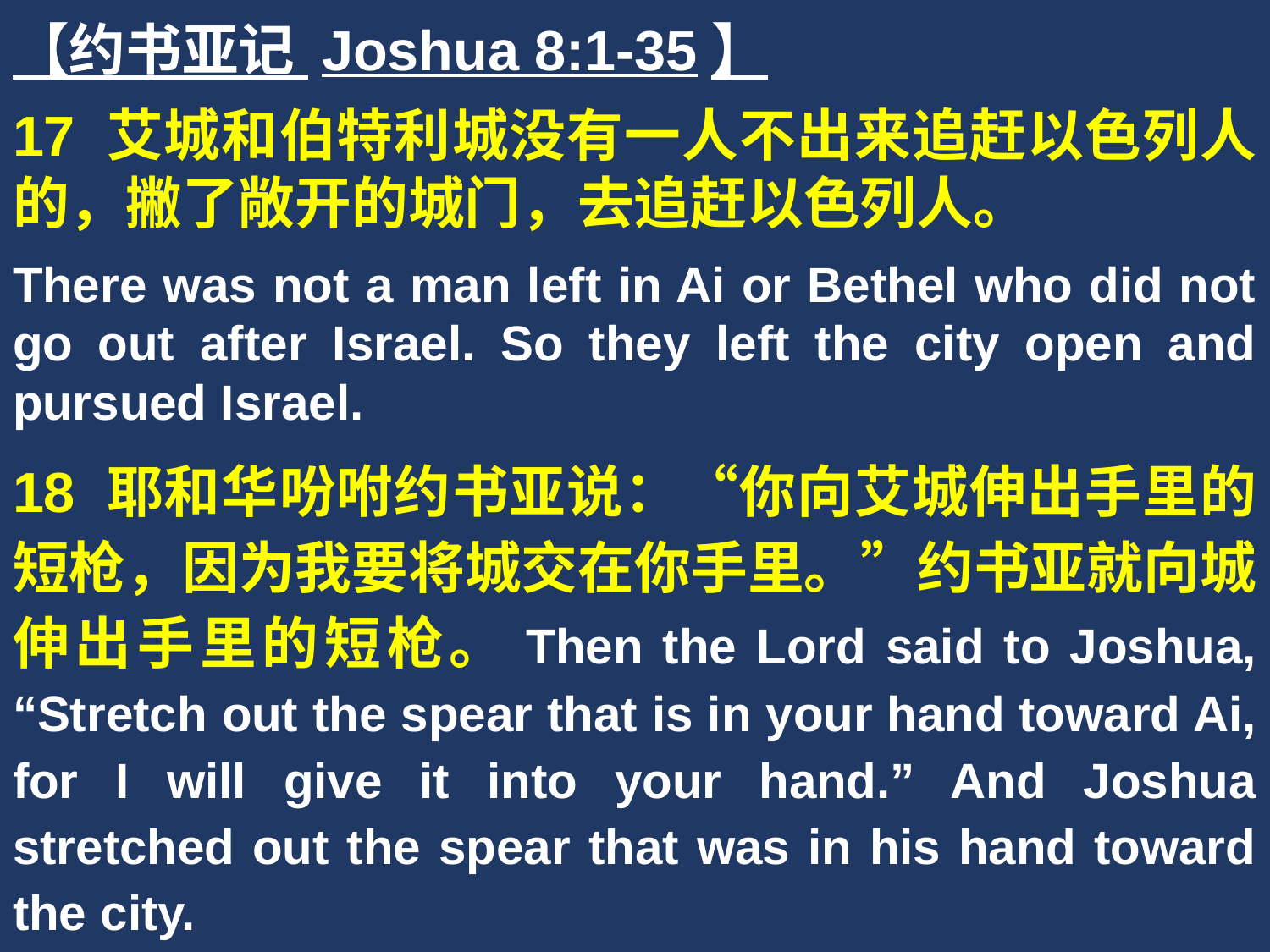

【约书亚记 Joshua 8:1-35】
17 艾城和伯特利城没有一人不出来追赶以色列人的，撇了敞开的城门，去追赶以色列人。
There was not a man left in Ai or Bethel who did not go out after Israel. So they left the city open and pursued Israel.
18 耶和华吩咐约书亚说：“你向艾城伸出手里的短枪，因为我要将城交在你手里。”约书亚就向城伸出手里的短枪。Then the Lord said to Joshua, “Stretch out the spear that is in your hand toward Ai, for I will give it into your hand.” And Joshua stretched out the spear that was in his hand toward the city.